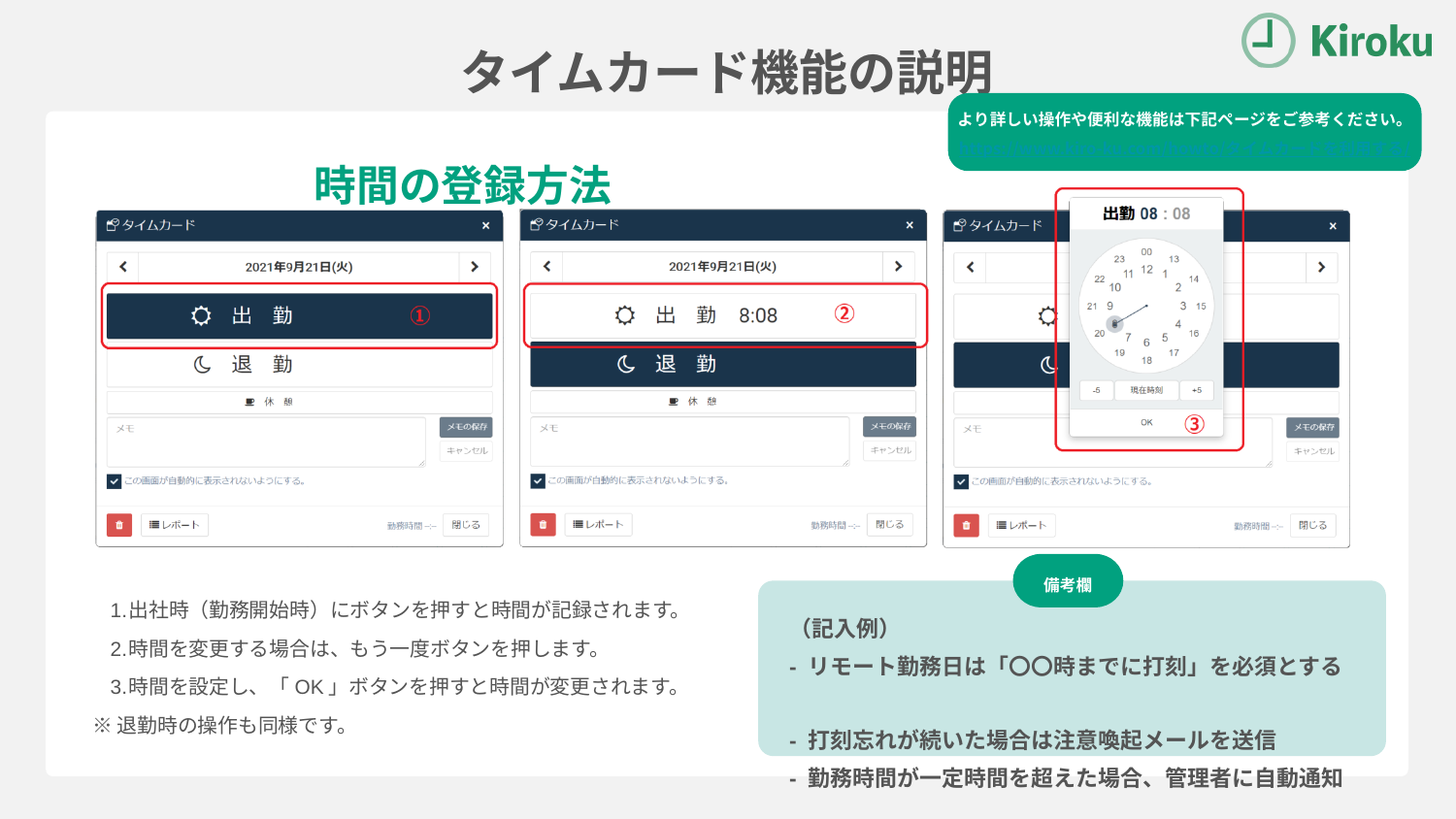

タイムカード機能の説明

より詳しい操作や便利な機能は下記ページをご参考ください。
https://www.kiro-ku.com/howto/タイムカードを利用する/

時間の登録方法

備考欄

出社時（勤務開始時）にボタンを押すと時間が記録されます。
時間を変更する場合は、もう一度ボタンを押します。
時間を設定し、「OK」ボタンを押すと時間が変更されます。
※退勤時の操作も同様です。

（記入例）
- リモート勤務日は「〇〇時までに打刻」を必須とする
- 打刻忘れが続いた場合は注意喚起メールを送信
- 勤務時間が一定時間を超えた場合、管理者に自動通知